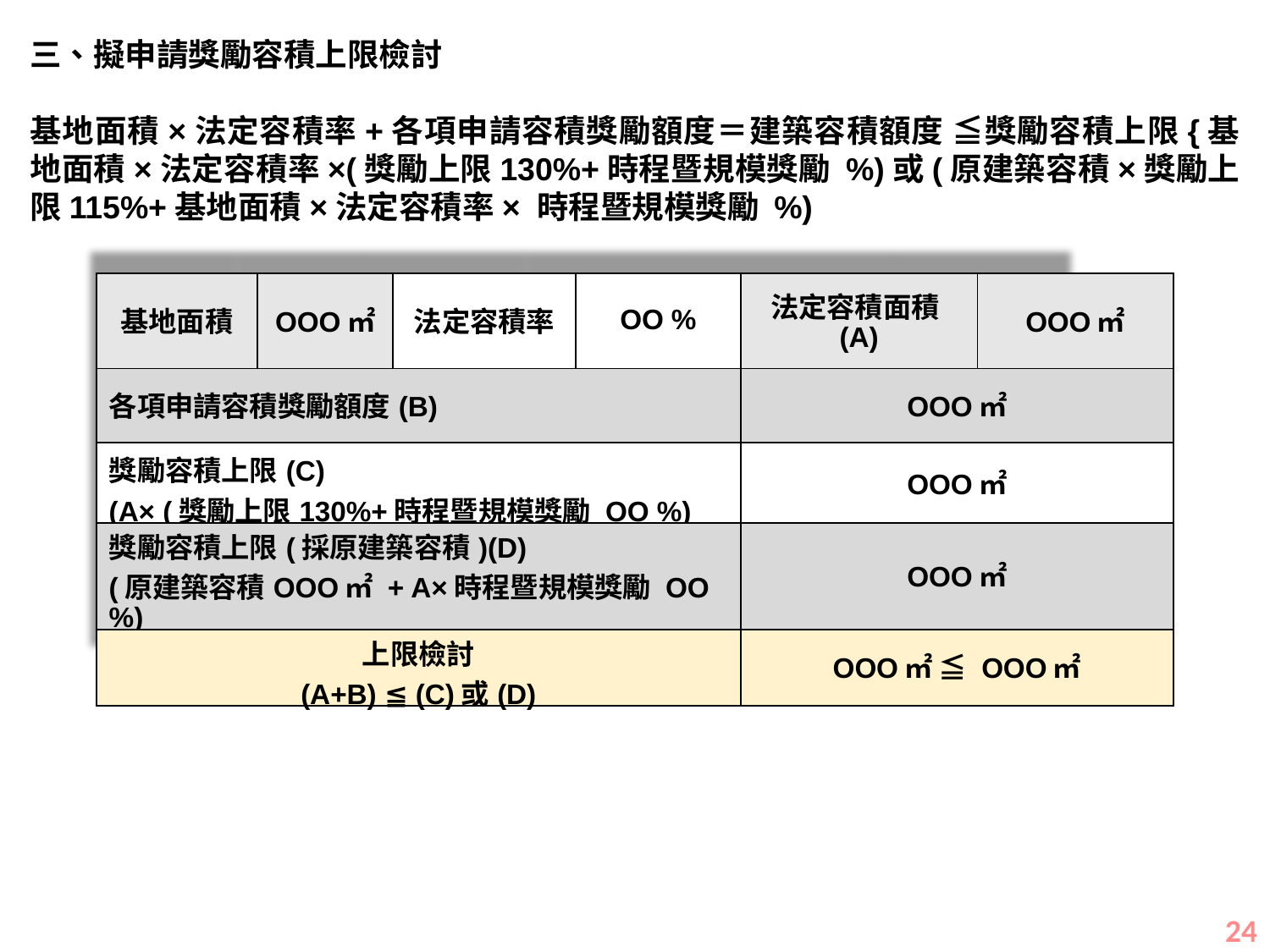

三、擬申請獎勵容積上限檢討

基地面積×法定容積率+各項申請容積獎勵額度＝建築容積額度 ≦獎勵容積上限{基地面積×法定容積率×(獎勵上限130%+時程暨規模獎勵 %)或(原建築容積×獎勵上限115%+基地面積×法定容積率× 時程暨規模獎勵 %)
| 基地面積 | OOO㎡ | 法定容積率 | OO % | 法定容積面積(A) | OOO㎡ |
| --- | --- | --- | --- | --- | --- |
| 各項申請容積獎勵額度(B) |  |  |  | OOO㎡ |  |
| 獎勵容積上限(C) (A× (獎勵上限130%+時程暨規模獎勵 OO %) |  |  |  | OOO㎡ |  |
| 獎勵容積上限(採原建築容積)(D) (原建築容積OOO㎡ + A×時程暨規模獎勵 OO %) |  |  |  | OOO㎡ |  |
| 上限檢討 (A+B) ≦ (C)或(D) |  |  |  | OOO㎡ ≦ OOO㎡ | O % |
24